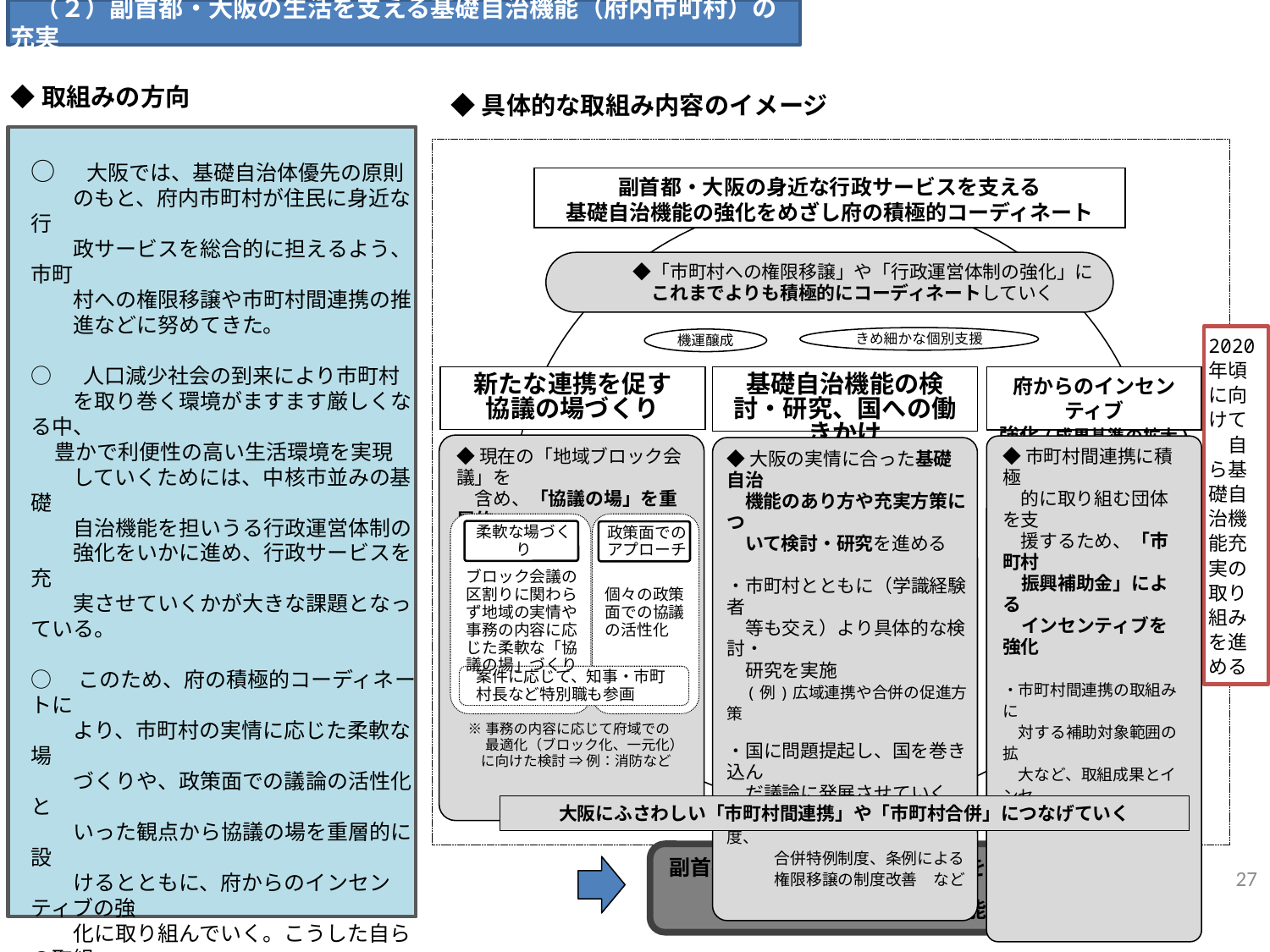

（２）副首都・大阪の生活を支える基礎自治機能（府内市町村）の充実
◆取組みの方向
◆具体的な取組み内容のイメージ

○　大阪では、基礎自治体優先の原則
　　のもと、府内市町村が住民に身近な行
　　政サービスを総合的に担えるよう、市町
　　村への権限移譲や市町村間連携の推
　　進などに努めてきた。

○　 人口減少社会の到来により市町村
　　を取り巻く環境がますます厳しくなる中、
    豊かで利便性の高い生活環境を実現
　　していくためには、中核市並みの基礎
　　自治機能を担いうる行政運営体制の
　　強化をいかに進め、行政サービスを充
　　実させていくかが大きな課題となっている。

○　このため、府の積極的コーディネートに
　　より、市町村の実情に応じた柔軟な場
　　づくりや、政策面での議論の活性化と
　　いった観点から協議の場を重層的に設
　　けるとともに、府からのインセンティブの強
　　化に取り組んでいく。こうした自らの取組
　　みにあわせて、国への問題提起を行い、
　　国を巻き込んだ議論に発展させて、府
　　内市町村が中核市並みの基礎自治
　　体として機能充実を図れるよう、積極
　　的に取り組んでいく。
副首都・大阪の身近な行政サービスを支える
基礎自治機能の強化をめざし府の積極的コーディネート

　　　　◆「市町村への権限移譲」や「行政運営体制の強化」に
　　　　　これまでよりも積極的にコーディネートしていく
2020年頃に向けて
　自ら基礎自治機能充実の取り組みを進める
きめ細かな個別支援
機運醸成
新たな連携を促す
協議の場づくり
基礎自治機能の検討・研究、国への働きかけ
府からのインセンティブ
強化(成果基準の拡大)
◆現在の「地域ブロック会議」を
　含め、「協議の場」を重層的
　に設定

◆市町村間連携に積極
　的に取り組む団体を支
　援するため、「市町村
　振興補助金」による
　インセンティブを強化

・市町村間連携の取組みに
　対する補助対象範囲の拡
　大など、取組成果とインセ
　ンティブを連動

◆大阪の実情に合った基礎自治
　機能のあり方や充実方策につ
　いて検討・研究を進める

・市町村とともに（学識経験者
　等も交え）より具体的な検討・
　研究を実施
　(例)広域連携や合併の促進方策

・国に問題提起し、国を巻き込ん
　だ議論に発展させていく
　(例)新たな市町村間連携制度、
　　　合併特例制度、条例による
　　　権限移譲の制度改善　など

柔軟な場づくり
政策面での
アプローチ
ブロック会議の区割りに関わらず地域の実情や事務の内容に応じた柔軟な「協議の場」づくり
個々の政策面での協議の活性化
案件に応じて、知事・市町村長など特別職も参画
※事務の内容に応じて府域での
　 最適化（ブロック化、一元化）
   に向けた検討 ⇒ 例：消防など
大阪にふさわしい「市町村間連携」や「市町村合併」につなげていく
27

副首都に相応しい行政サービスを提供できる
中核市並みの基礎自治機能